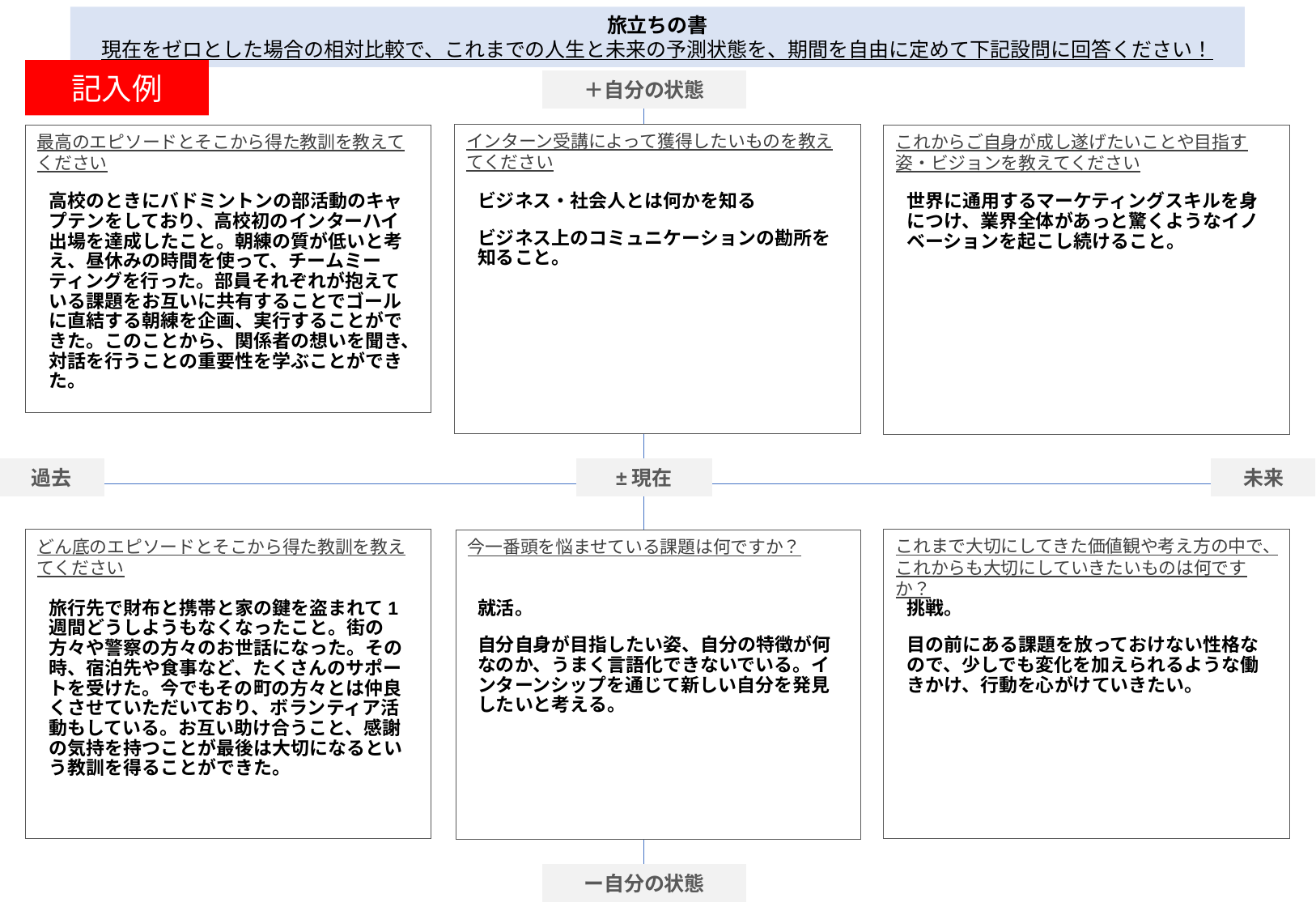

記入例
高校のときにバドミントンの部活動のキャプテンをしており、高校初のインターハイ出場を達成したこと。朝練の質が低いと考え、昼休みの時間を使って、チームミーティングを行った。部員それぞれが抱えている課題をお互いに共有することでゴールに直結する朝練を企画、実行することができた。このことから、関係者の想いを聞き、対話を行うことの重要性を学ぶことができた。
ビジネス・社会人とは何かを知る
ビジネス上のコミュニケーションの勘所を知ること。
世界に通用するマーケティングスキルを身につけ、業界全体があっと驚くようなイノベーションを起こし続けること。
旅行先で財布と携帯と家の鍵を盗まれて1週間どうしようもなくなったこと。街の方々や警察の方々のお世話になった。その時、宿泊先や食事など、たくさんのサポートを受けた。今でもその町の方々とは仲良くさせていただいており、ボランティア活動もしている。お互い助け合うこと、感謝の気持を持つことが最後は大切になるという教訓を得ることができた。
就活。
自分自身が目指したい姿、自分の特徴が何なのか、うまく言語化できないでいる。インターンシップを通じて新しい自分を発見したいと考える。
挑戦。
目の前にある課題を放っておけない性格なので、少しでも変化を加えられるような働きかけ、行動を心がけていきたい。